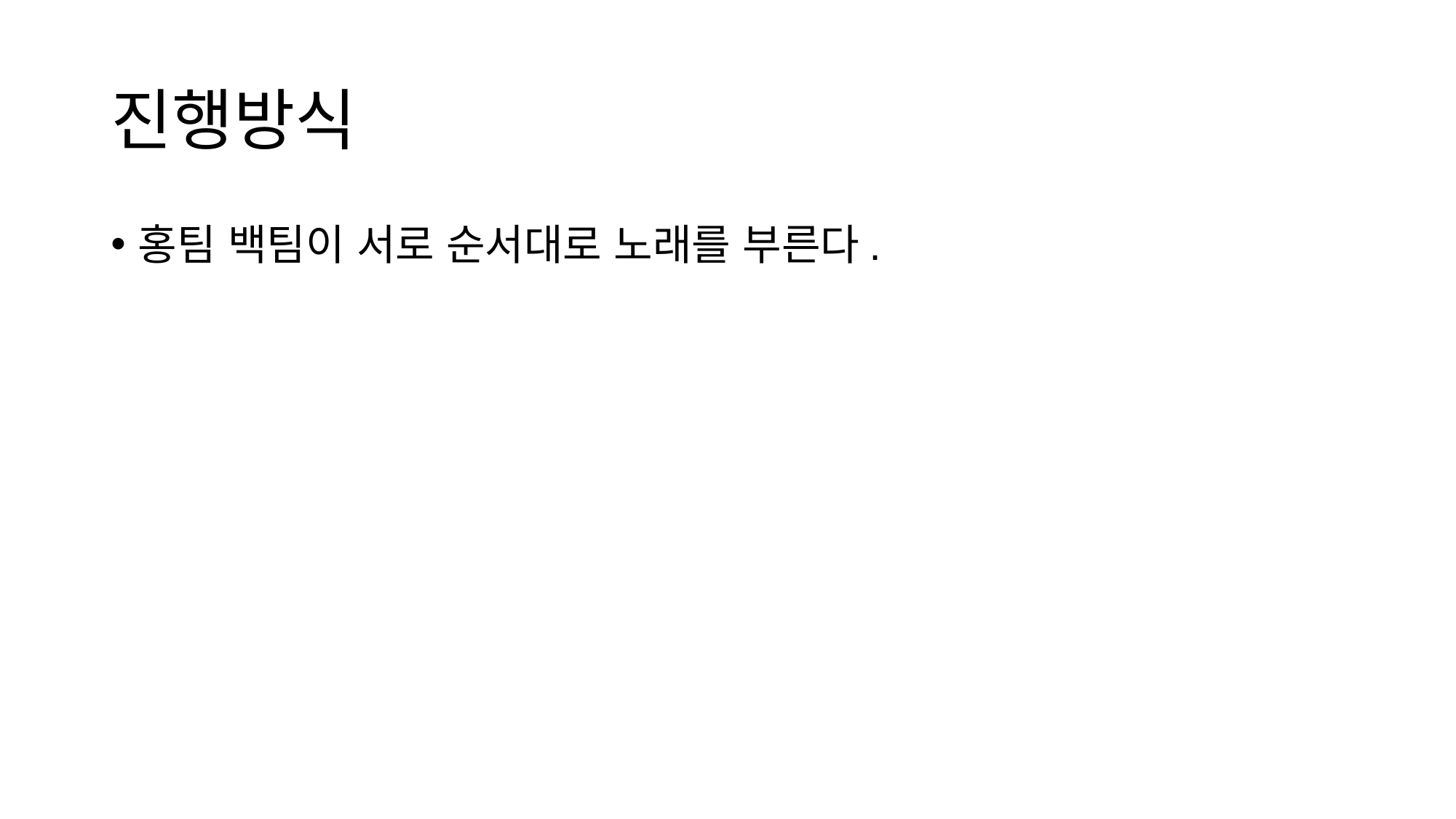

# 진행방식
홍팀 백팀이 서로 순서대로 노래를 부른다.